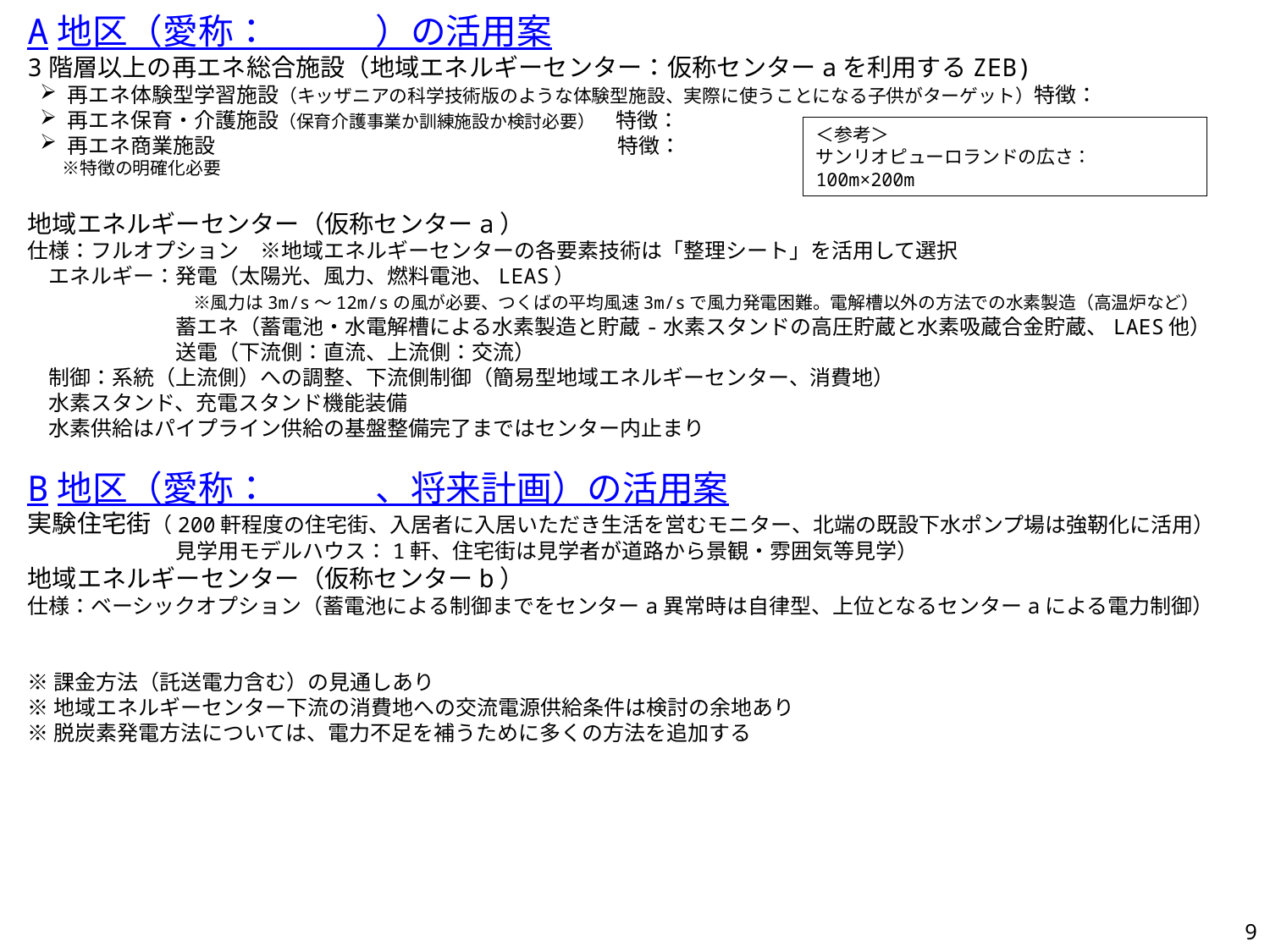

A地区（愛称：　　　）の活用案
3階層以上の再エネ総合施設（地域エネルギーセンター：仮称センターaを利用するZEB)
再エネ体験型学習施設（キッザニアの科学技術版のような体験型施設、実際に使うことになる子供がターゲット）特徴：
再エネ保育・介護施設（保育介護事業か訓練施設か検討必要）　特徴：
再エネ商業施設　　　　　　　　　　　　　　　　　　　特徴：
　　※特徴の明確化必要

地域エネルギーセンター（仮称センターa）
仕様：フルオプション　※地域エネルギーセンターの各要素技術は「整理シート」を活用して選択
　エネルギー：発電（太陽光、風力、燃料電池、LEAS）
　　　　　　　　※風力は3m/s～12m/sの風が必要、つくばの平均風速3m/sで風力発電困難。電解槽以外の方法での水素製造（高温炉など）
　　　　　　　蓄エネ（蓄電池・水電解槽による水素製造と貯蔵-水素スタンドの高圧貯蔵と水素吸蔵合金貯蔵、LAES他）
　　　　　　　送電（下流側：直流、上流側：交流）
　制御：系統（上流側）への調整、下流側制御（簡易型地域エネルギーセンター、消費地）
　水素スタンド、充電スタンド機能装備
　水素供給はパイプライン供給の基盤整備完了まではセンター内止まり

B地区（愛称：　　　、将来計画）の活用案
実験住宅街（200軒程度の住宅街、入居者に入居いただき生活を営むモニター、北端の既設下水ポンプ場は強靭化に活用）
　　　　　　　見学用モデルハウス：1軒、住宅街は見学者が道路から景観・雰囲気等見学）
地域エネルギーセンター（仮称センターb）
仕様：ベーシックオプション（蓄電池による制御までをセンターa異常時は自律型、上位となるセンターaによる電力制御）

※課金方法（託送電力含む）の見通しあり
※地域エネルギーセンター下流の消費地への交流電源供給条件は検討の余地あり
※脱炭素発電方法については、電力不足を補うために多くの方法を追加する
＜参考＞
サンリオピューロランドの広さ：100m×200m
9